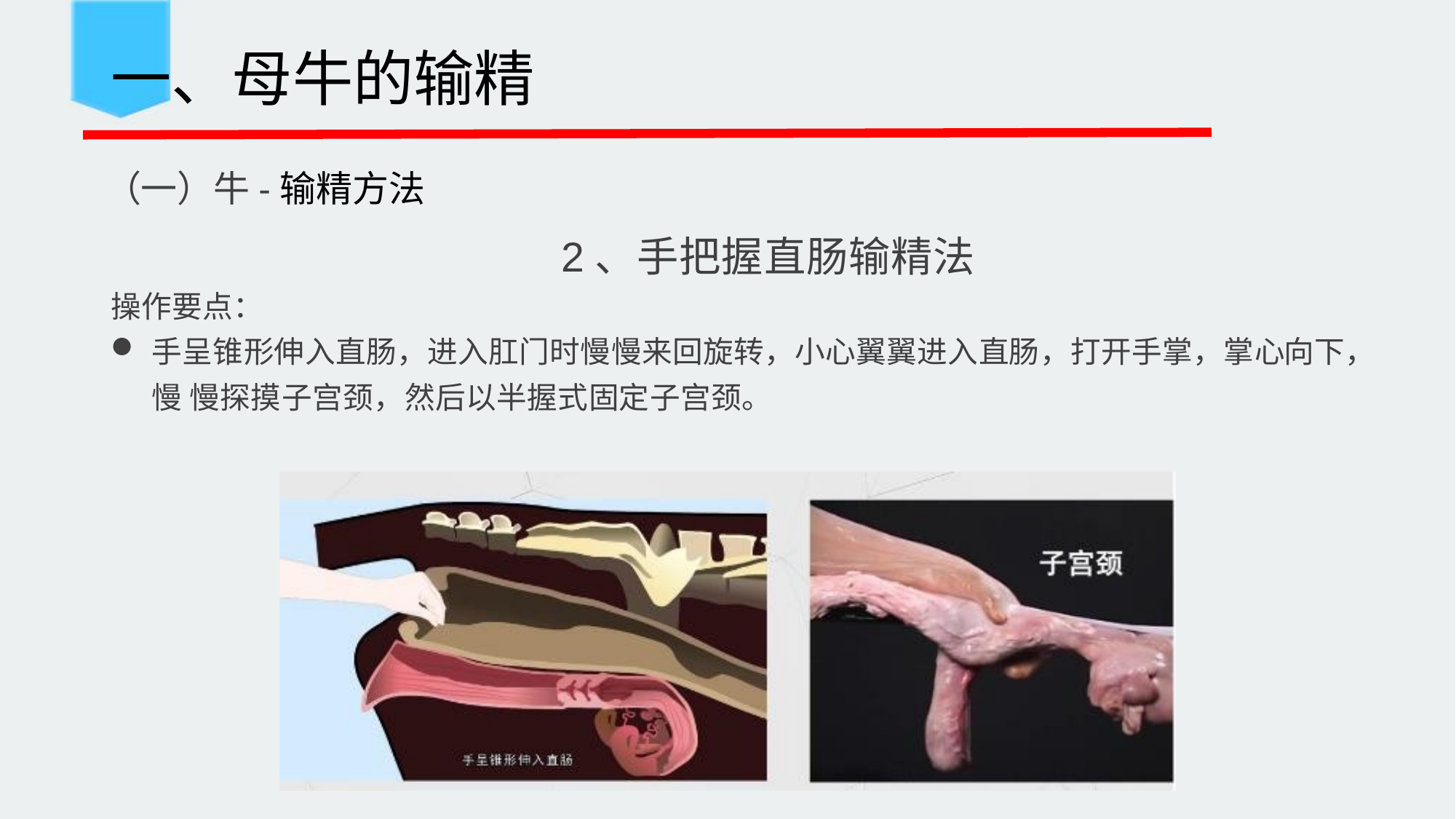

一、母牛的输精
  （一）牛-输精方法
2、手把握直肠输精法
操作要点：
手呈锥形伸入直肠，进入肛门时慢慢来回旋转，小心翼翼进入直肠，打开手掌，掌心向下，慢 慢探摸子宫颈，然后以半握式固定子宫颈。